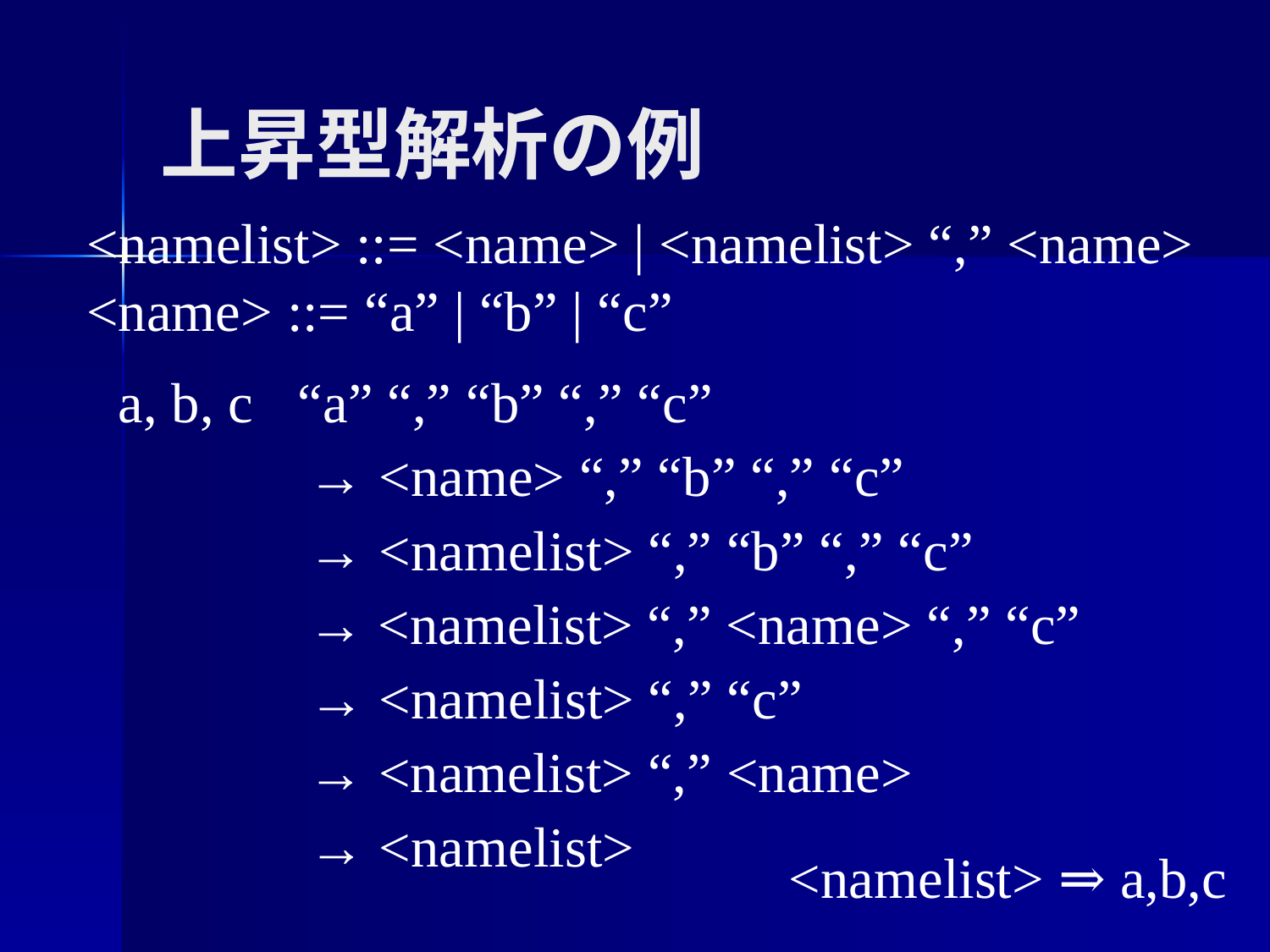

# 上昇型解析の例
<namelist> ::= <name> | <namelist> “,” <name>
<name> ::= “a” | “b” | “c”
a, b, c
“a” “,” “b” “,” “c”
→ <name> “,” “b” “,” “c”
→ <namelist> “,” “b” “,” “c”
→ <namelist> “,” <name> “,” “c”
→ <namelist> “,” “c”
→ <namelist> “,” <name>
→ <namelist>
<namelist> ⇒ a,b,c